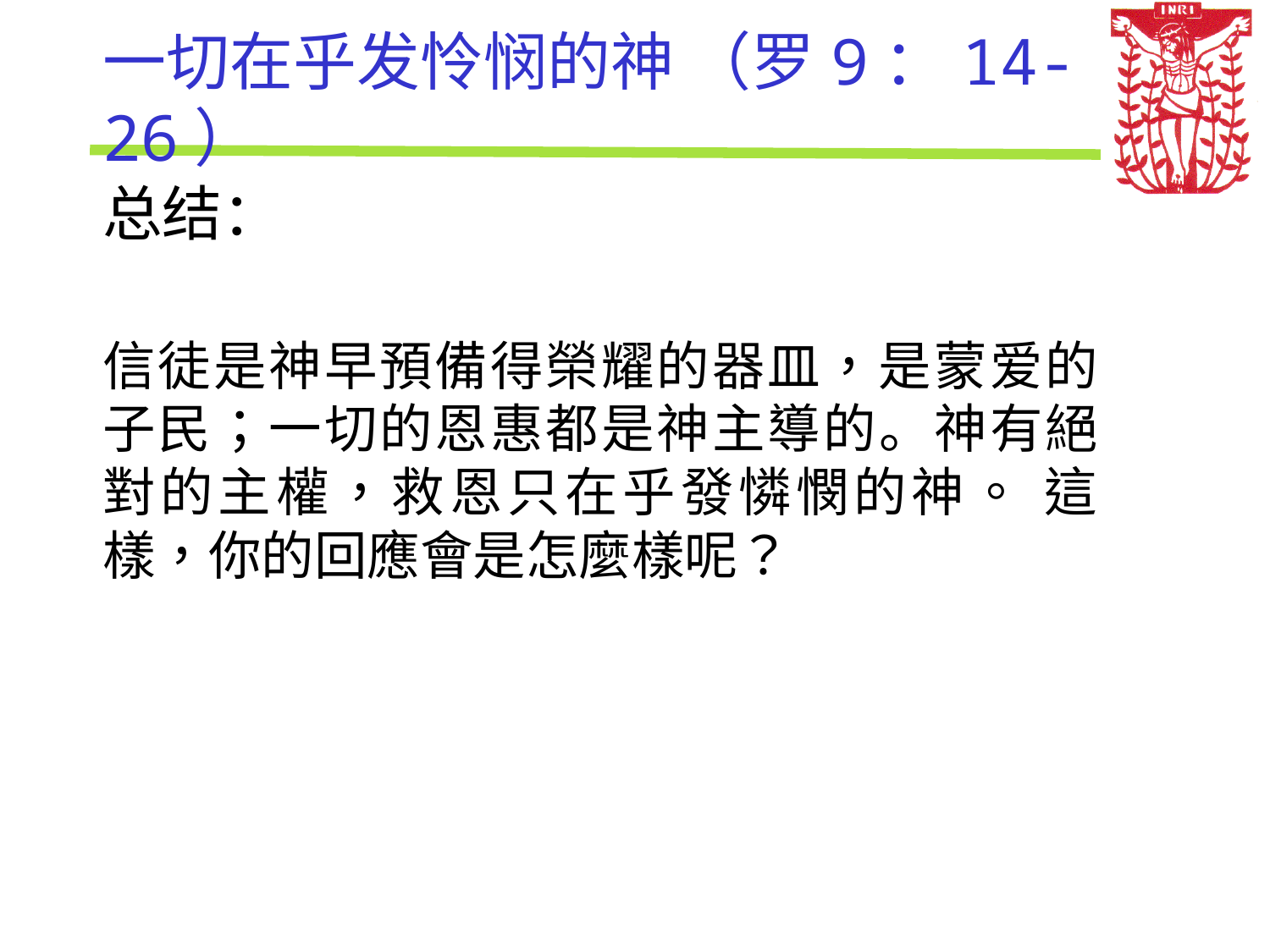

# 一切在乎发怜悯的神 （罗9：14-26）
总结：

信徒是神早預備得榮耀的器皿，是蒙爱的子民；一切的恩惠都是神主導的。神有絕對的主權，救恩只在乎發憐憫的神。 這樣，你的回應會是怎麼樣呢？